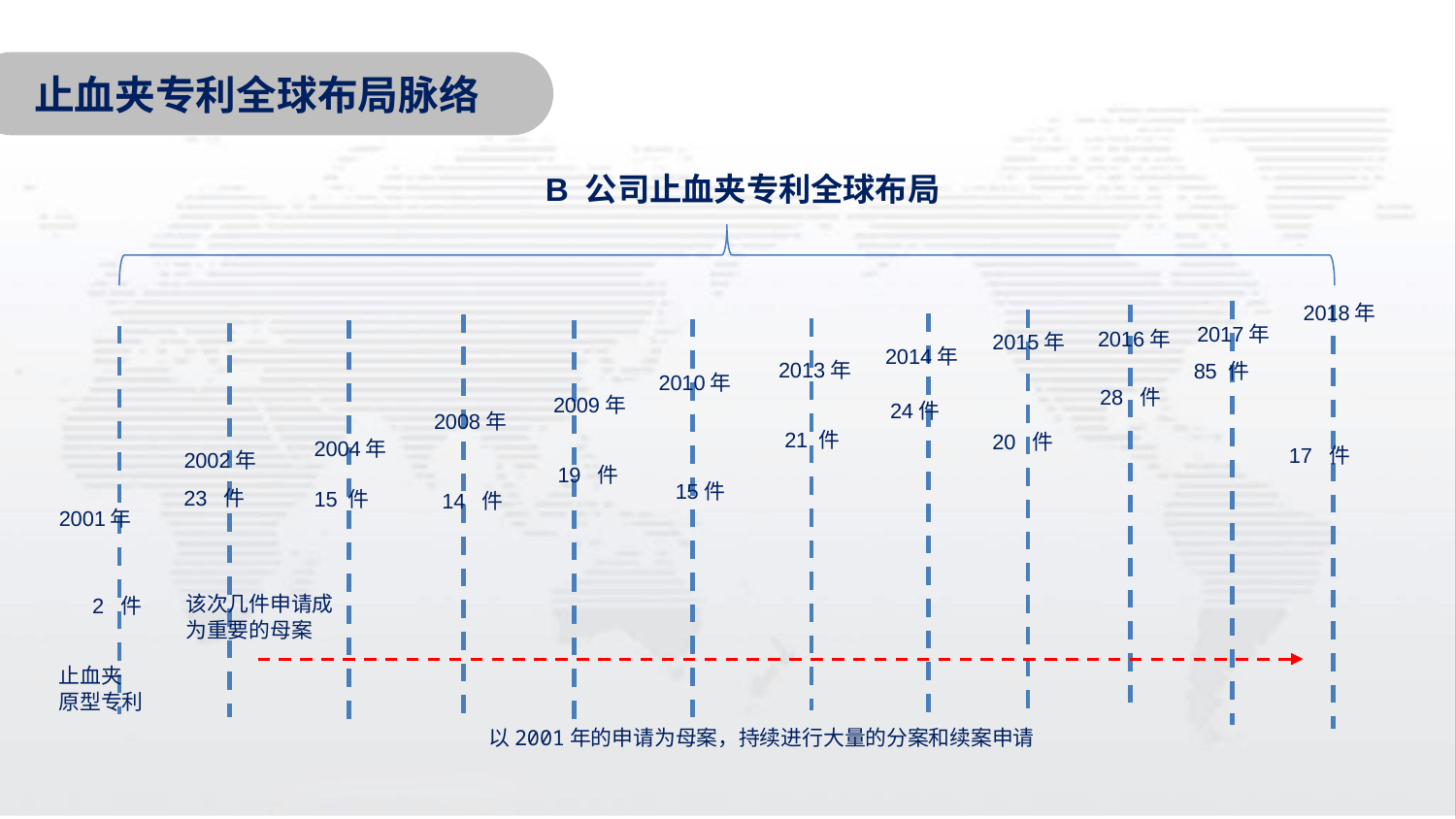

止血夹专利全球布局脉络

B 公司止血夹专利全球布局
2018年
2017年
2016年
2015年
2014年
2013年
85 件
2010年
28  件
2009年
24件
2008年
21 件
20  件
2004年
17  件
2002年
19  件
15件
23  件
15 件
  14  件
2001年
该次几件申请成为重要的母案
 2  件
止血夹
原型专利
以2001年的申请为母案，持续进行大量的分案和续案申请